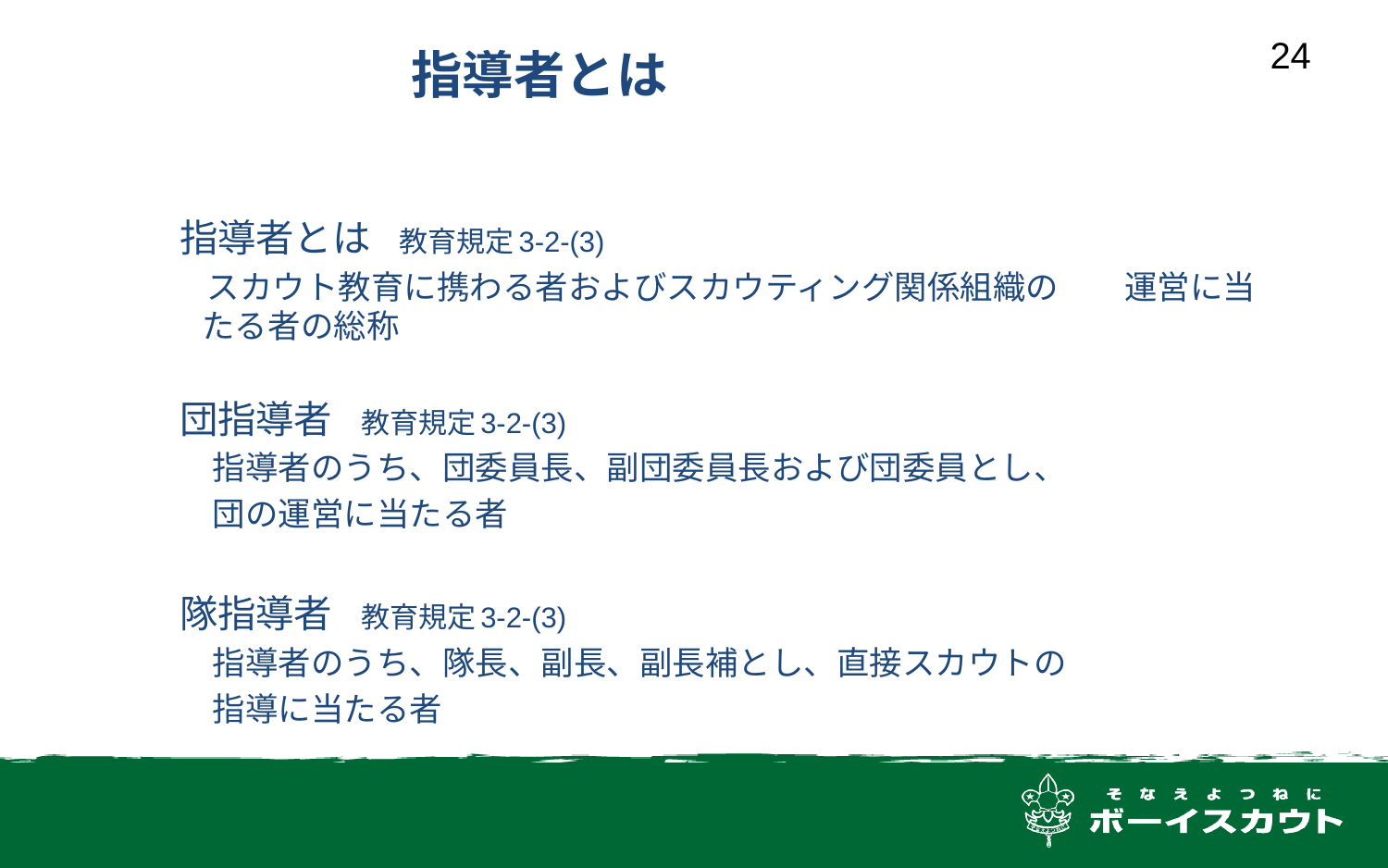

24
指導者とは
指導者とは　教育規定3-2-(3)
　スカウト教育に携わる者およびスカウティング関係組織の　　運営に当たる者の総称

団指導者　教育規定3-2-(3)
　指導者のうち、団委員長、副団委員長および団委員とし、
　団の運営に当たる者

隊指導者　教育規定3-2-(3)
　指導者のうち、隊長、副長、副長補とし、直接スカウトの
　指導に当たる者